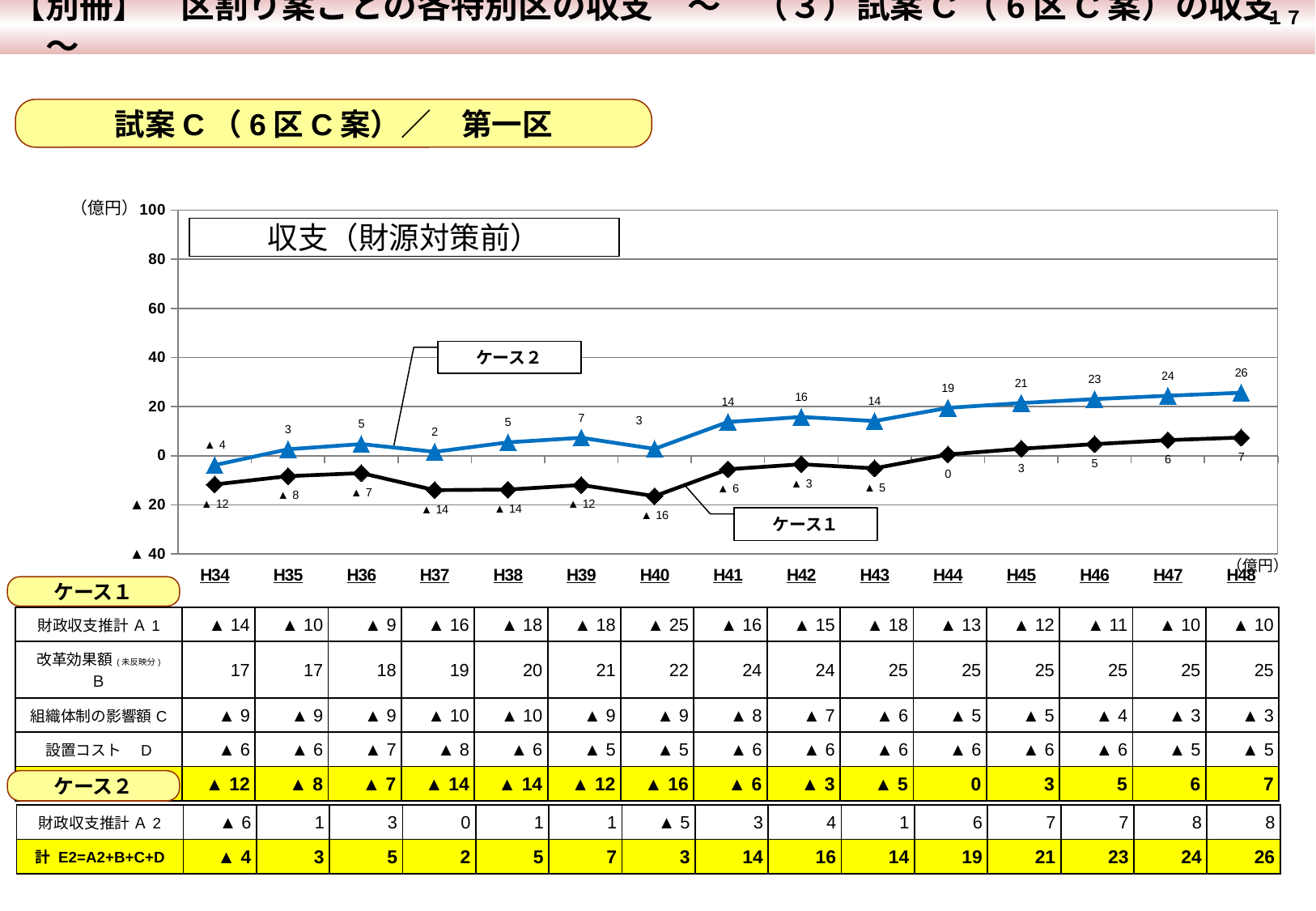

【別冊】　区割り案ごとの各特別区の収支　～　（３）試案C（6区C案）の収支　～
 １７
試案C（6区C案）／　第一区

### Chart

| Category | 計 E=A'+B+C+D | 計 E=A+B+C+D |
|---|---|---|
| H34 | -3.82956633646789 | -11.70302633646789 |
| H35 | 2.602514439700177 | -8.33305556029982 |
| H36 | 4.72960098683902 | -7.082439013160981 |
| H37 | 1.5868477160723833 | -14.018302283927614 |
| H38 | 5.433723490243181 | -13.817226509756818 |
| H39 | 7.315629093078341 | -11.935320906921664 |
| H40 | 2.775982964635758 | -16.47496703536424 |
| H41 | 13.726939642453793 | -5.524010357546202 |
| H42 | 15.773039644550764 | -3.4779103554492314 |
| H43 | 14.11584897003386 | -5.135101029966138 |
| H44 | 19.48483088240977 | 0.4803308824097643 |
| H45 | 21.457224185334496 | 2.8306241853344964 |
| H46 | 23.052964909702478 | 4.72375490970248 |
| H47 | 24.426478862000195 | 6.341458862000199 |
| H48 | 25.662449811443746 | 7.397249811443746 |
（億円）
収支（財源対策前）
ケース２
ケース１
（億円）
ケース１
| 財政収支推計 Ａ1 | ▲ 14 | ▲ 10 | ▲ 9 | ▲ 16 | ▲ 18 | ▲ 18 | ▲ 25 | ▲ 16 | ▲ 15 | ▲ 18 | ▲ 13 | ▲ 12 | ▲ 11 | ▲ 10 | ▲ 10 |
| --- | --- | --- | --- | --- | --- | --- | --- | --- | --- | --- | --- | --- | --- | --- | --- |
| 改革効果額(未反映分) Ｂ | 17 | 17 | 18 | 19 | 20 | 21 | 22 | 24 | 24 | 25 | 25 | 25 | 25 | 25 | 25 |
| 組織体制の影響額C | ▲ 9 | ▲ 9 | ▲ 9 | ▲ 10 | ▲ 10 | ▲ 9 | ▲ 9 | ▲ 8 | ▲ 7 | ▲ 6 | ▲ 5 | ▲ 5 | ▲ 4 | ▲ 3 | ▲ 3 |
| 設置コスト　D | ▲ 6 | ▲ 6 | ▲ 7 | ▲ 8 | ▲ 6 | ▲ 5 | ▲ 5 | ▲ 6 | ▲ 6 | ▲ 6 | ▲ 6 | ▲ 6 | ▲ 6 | ▲ 5 | ▲ 5 |
| 計 E1=A1+B+C+D | ▲ 12 | ▲ 8 | ▲ 7 | ▲ 14 | ▲ 14 | ▲ 12 | ▲ 16 | ▲ 6 | ▲ 3 | ▲ 5 | 0 | 3 | 5 | 6 | 7 |
ケース２
| 財政収支推計 Ａ2 | ▲ 6 | 1 | 3 | 0 | 1 | 1 | ▲ 5 | 3 | 4 | 1 | 6 | 7 | 7 | 8 | 8 |
| --- | --- | --- | --- | --- | --- | --- | --- | --- | --- | --- | --- | --- | --- | --- | --- |
| 計 E2=A2+B+C+D | ▲ 4 | 3 | 5 | 2 | 5 | 7 | 3 | 14 | 16 | 14 | 19 | 21 | 23 | 24 | 26 |